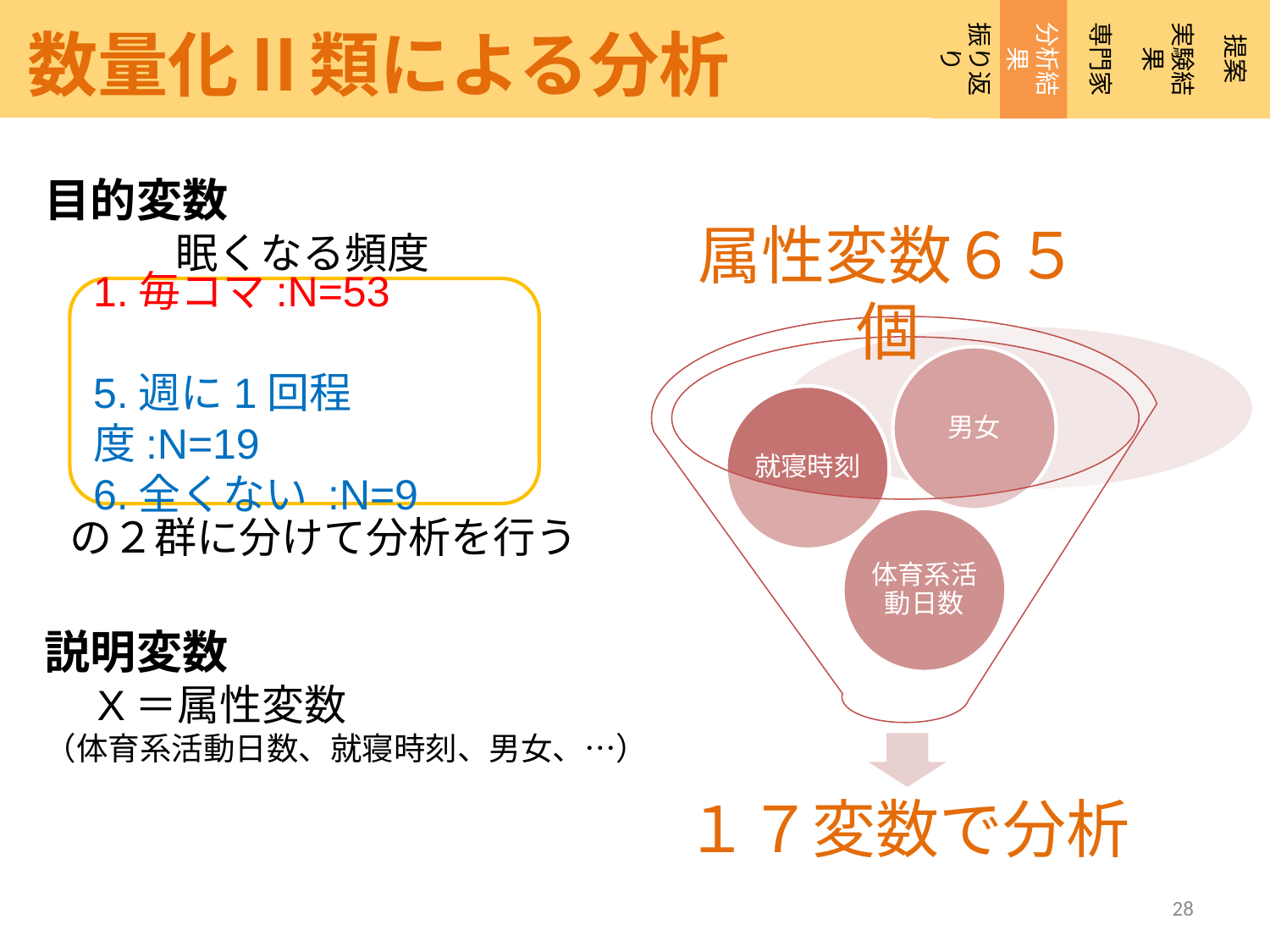

専門家
提案

振り返り
実験結果
分析結果
数量化Ⅱ類による分析
１７変数で分析
体育系活動日数
就寝時刻
男女
属性変数６５個
目的変数
眠くなる頻度
1.毎コマ:N=53

5.週に1回程度:N=19
6.全くない :N=9
の２群に分けて分析を行う
説明変数
　X＝属性変数
（体育系活動日数、就寝時刻、男女、…）
28